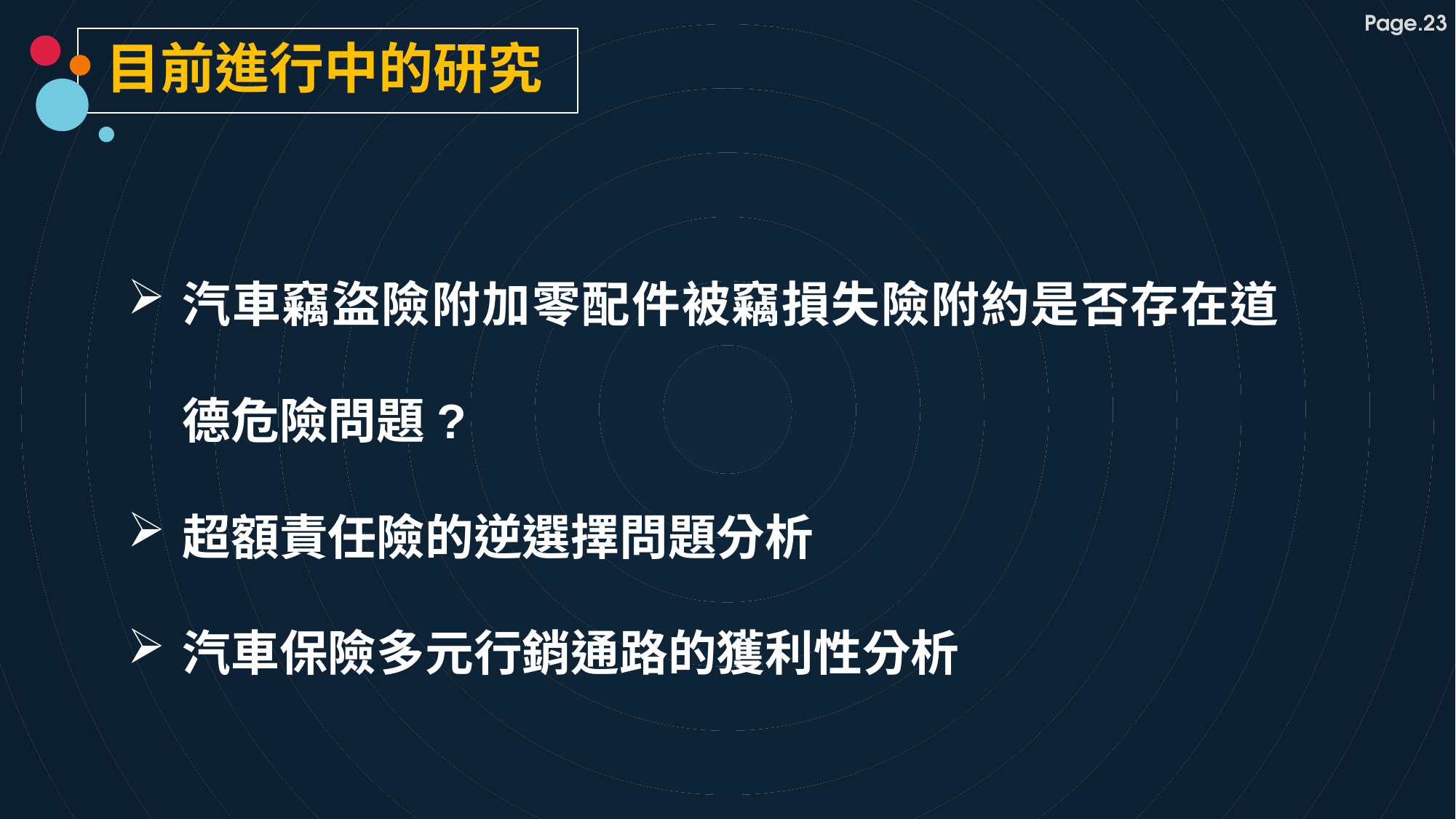

目前進行中的研究

汽車竊盜險附加零配件被竊損失險附約是否存在道德危險問題?
超額責任險的逆選擇問題分析
汽車保險多元行銷通路的獲利性分析